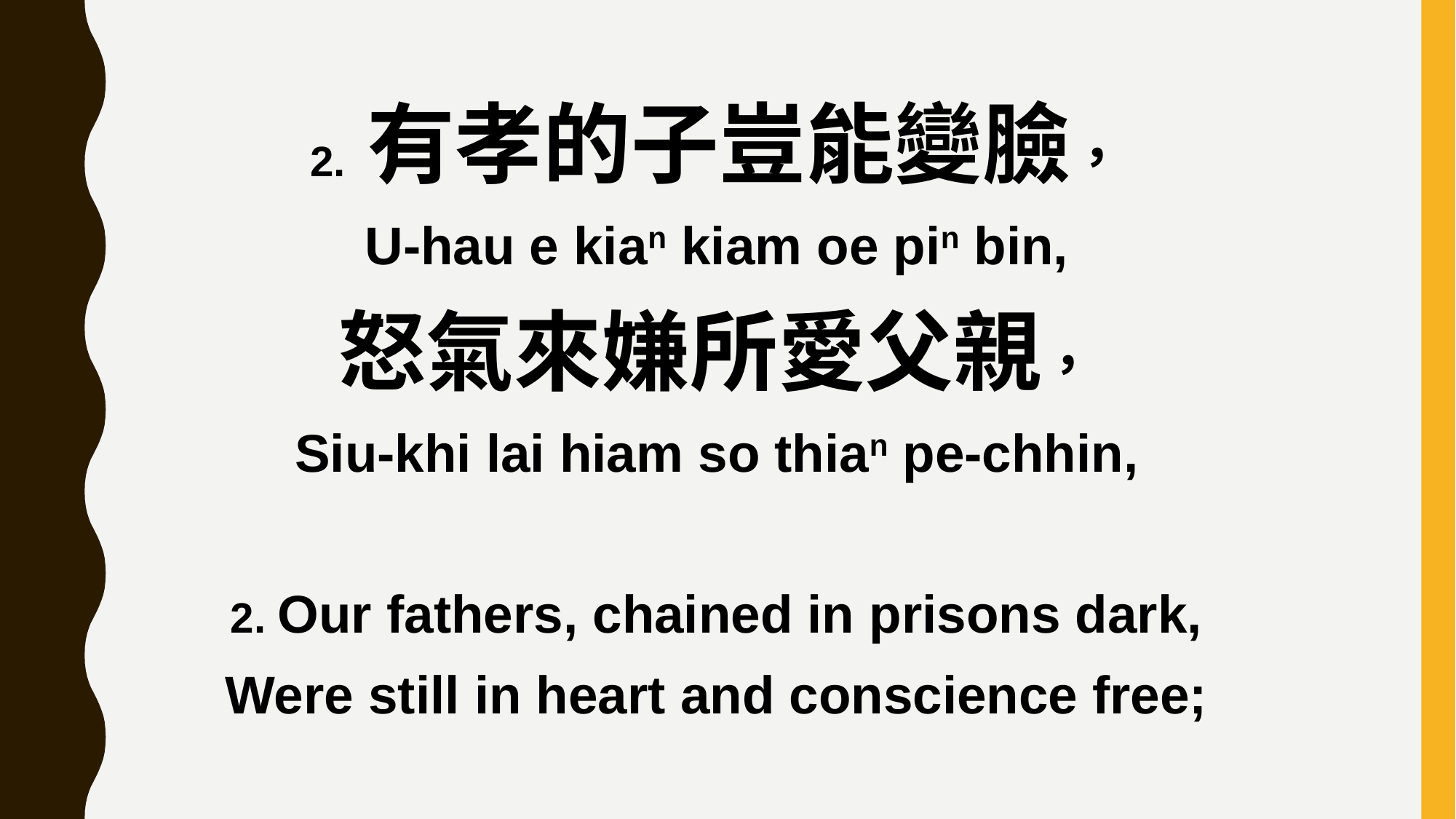

2. 有孝的子豈能變臉，
U-hau e kian kiam oe pin bin,
怒氣來嫌所愛父親，
Siu-khi lai hiam so thian pe-chhin,

2. Our fathers, chained in prisons dark,
Were still in heart and conscience free;